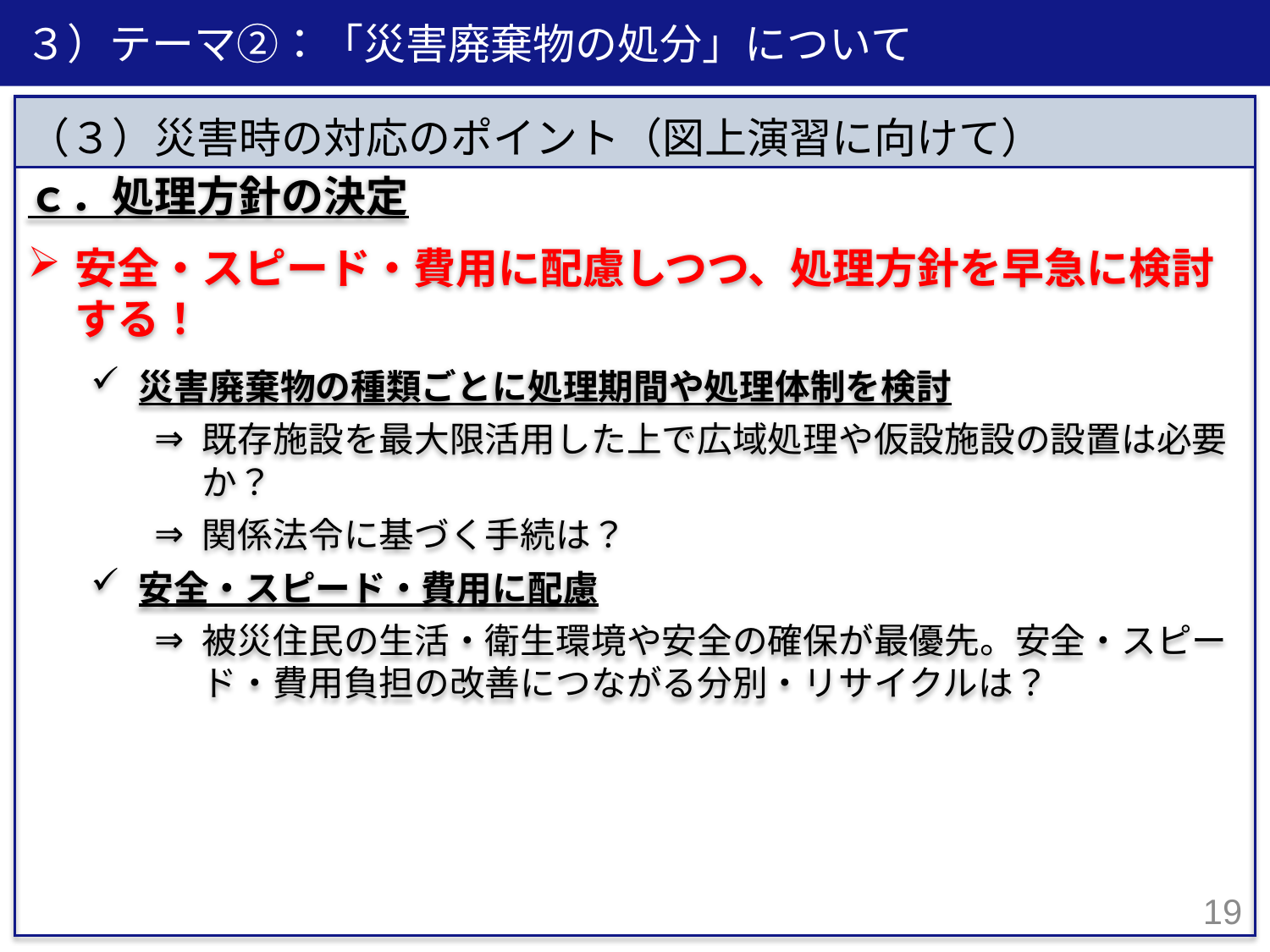

３）テーマ②：「災害廃棄物の処分」について

ｃ．処理方針の決定
安全・スピード・費用に配慮しつつ、処理方針を早急に検討する！
災害廃棄物の種類ごとに処理期間や処理体制を検討
既存施設を最大限活用した上で広域処理や仮設施設の設置は必要か？
関係法令に基づく手続は？
安全・スピード・費用に配慮
被災住民の生活・衛生環境や安全の確保が最優先。安全・スピード・費用負担の改善につながる分別・リサイクルは？
（３）災害時の対応のポイント（図上演習に向けて）
19